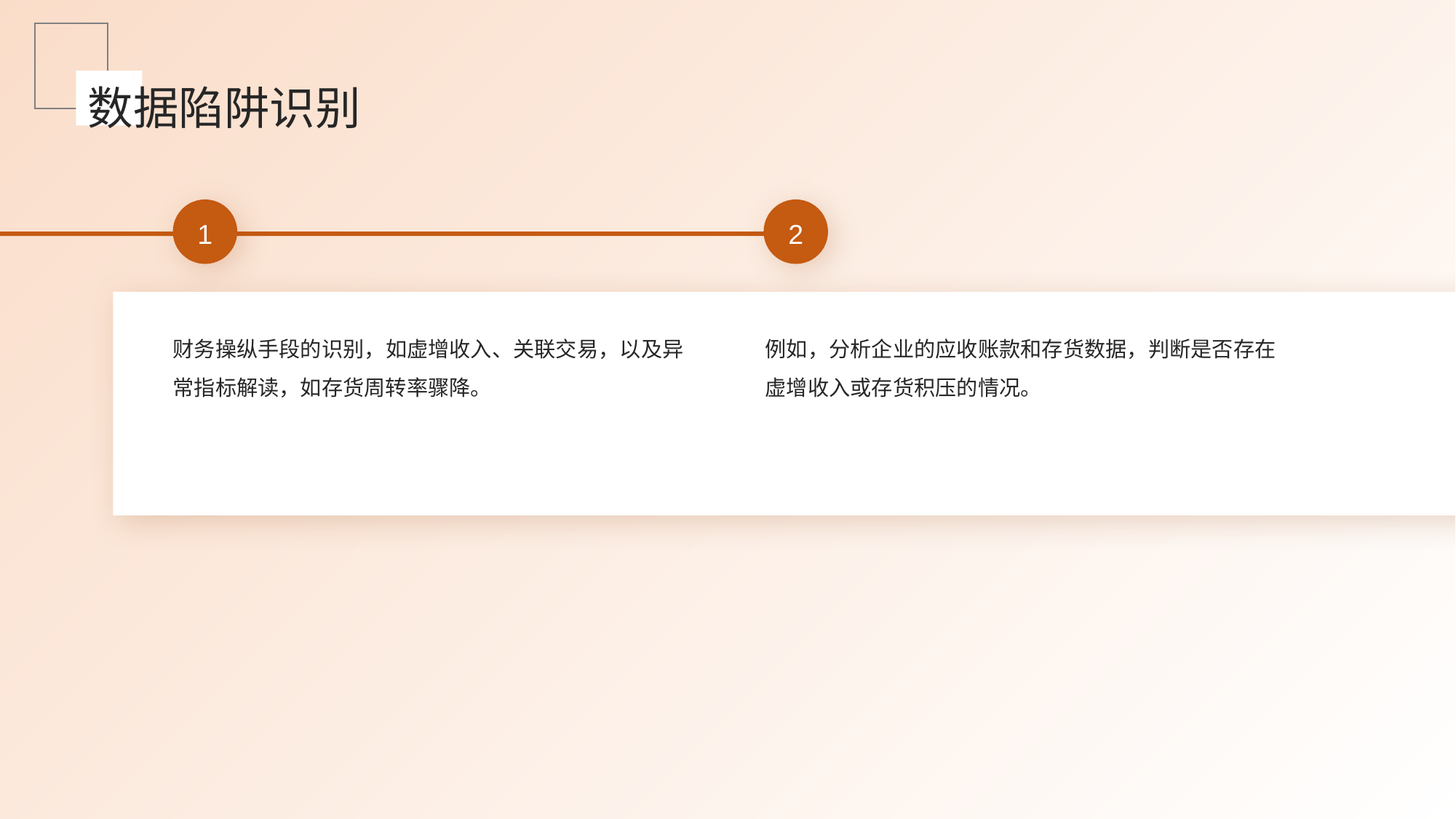

数据陷阱识别
1
2

财务操纵手段的识别，如虚增收入、关联交易，以及异常指标解读，如存货周转率骤降。
例如，分析企业的应收账款和存货数据，判断是否存在虚增收入或存货积压的情况。